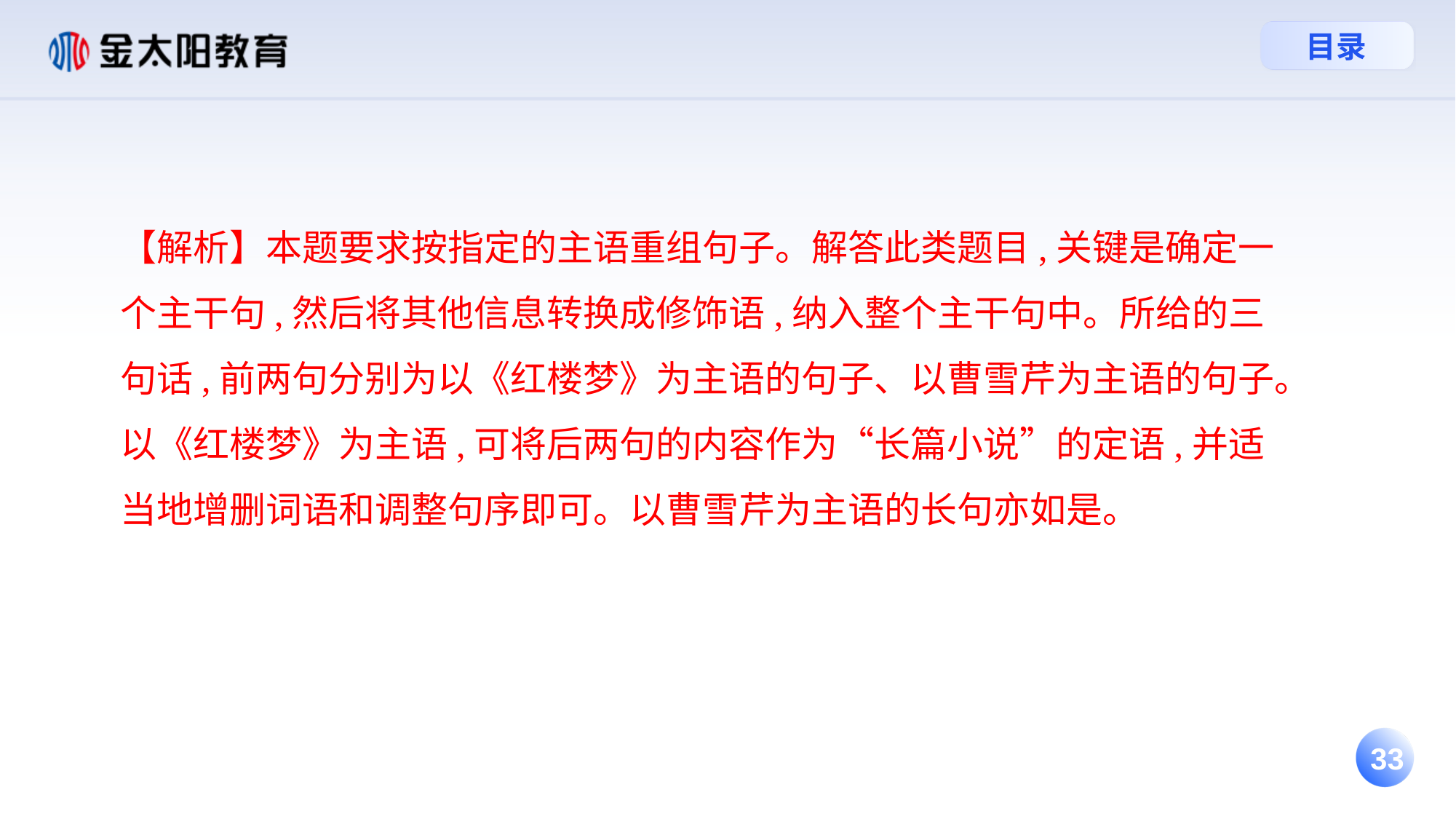

【解析】本题要求按指定的主语重组句子。解答此类题目,关键是确定一个主干句,然后将其他信息转换成修饰语,纳入整个主干句中。所给的三句话,前两句分别为以《红楼梦》为主语的句子、以曹雪芹为主语的句子。以《红楼梦》为主语,可将后两句的内容作为“长篇小说”的定语,并适当地增删词语和调整句序即可。以曹雪芹为主语的长句亦如是。